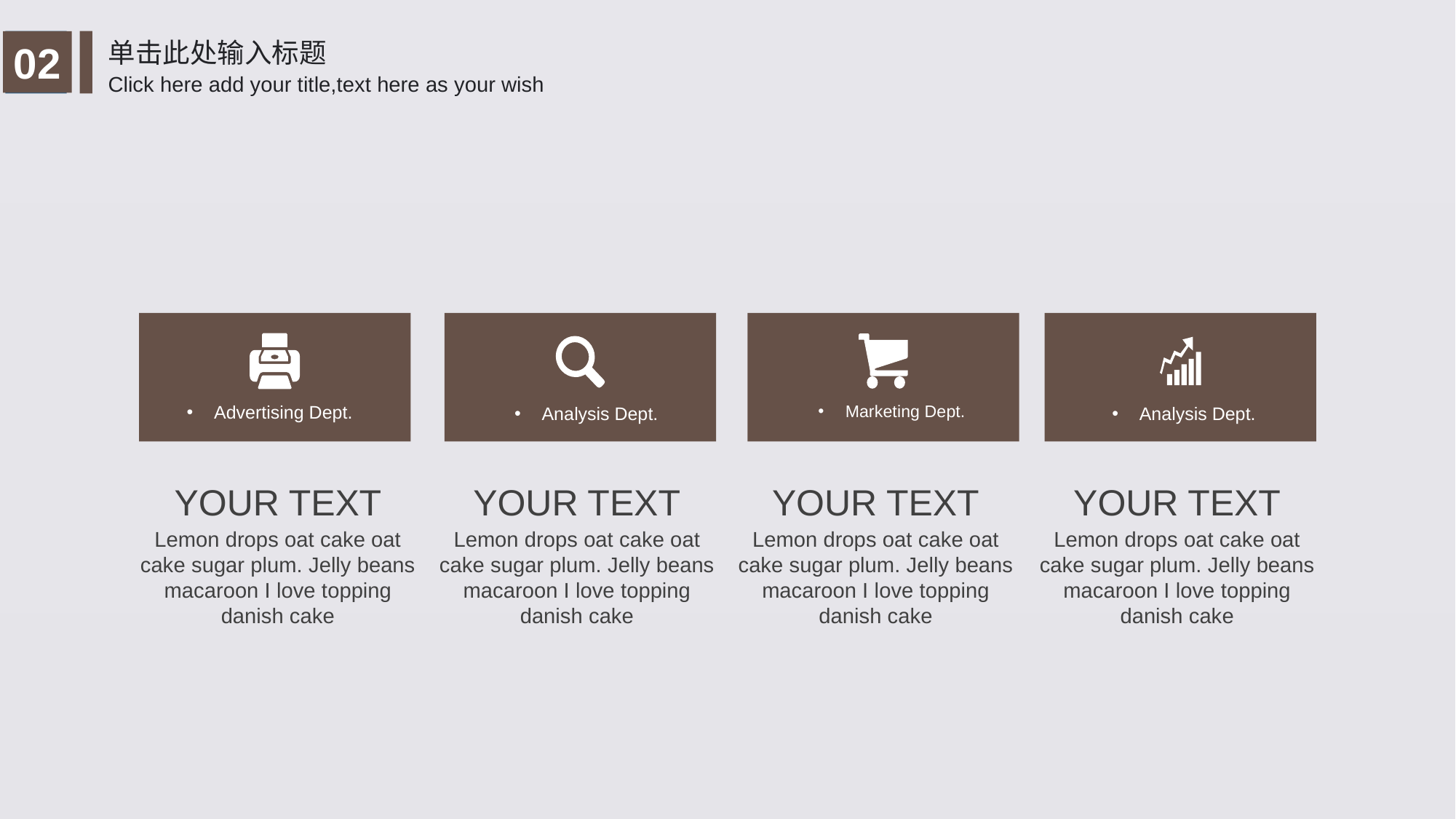

单击此处输入标题
02

Click here add your title,text here as your wish

Marketing Dept.
Advertising Dept.
Analysis Dept.
Analysis Dept.
 YOUR TEXT
Lemon drops oat cake oat cake sugar plum. Jelly beans macaroon I love topping danish cake
 YOUR TEXT
Lemon drops oat cake oat cake sugar plum. Jelly beans macaroon I love topping danish cake
 YOUR TEXT
Lemon drops oat cake oat cake sugar plum. Jelly beans macaroon I love topping danish cake
 YOUR TEXT
Lemon drops oat cake oat cake sugar plum. Jelly beans macaroon I love topping danish cake